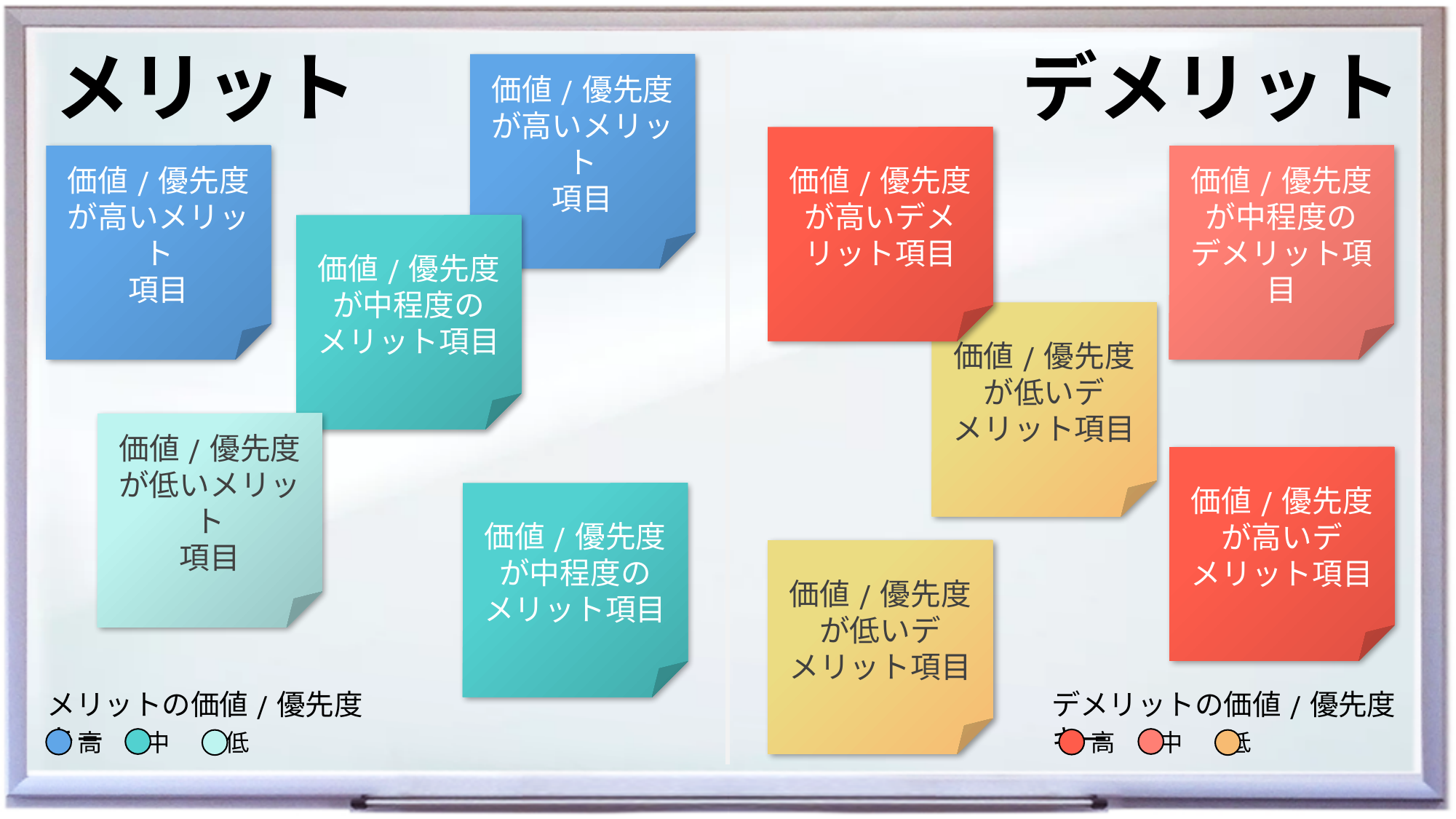

メリット
デメリット
価値/優先度が高いメリット
項目
価値/優先度
が高いデメリット項目
価値/優先度が高いメリット
項目
価値/優先度
が中程度の
デメリット項目
価値/優先度が中程度の
メリット項目
価値/優先度
が低いデ
メリット項目
価値/優先度が低いメリット
項目
価値/優先度
が高いデ
メリット項目
価値/優先度が中程度の
メリット項目
価値/優先度
が低いデ
メリット項目
メリットの価値/優先度キー
デメリットの価値/優先度キー
高        中	       低
高        中        低